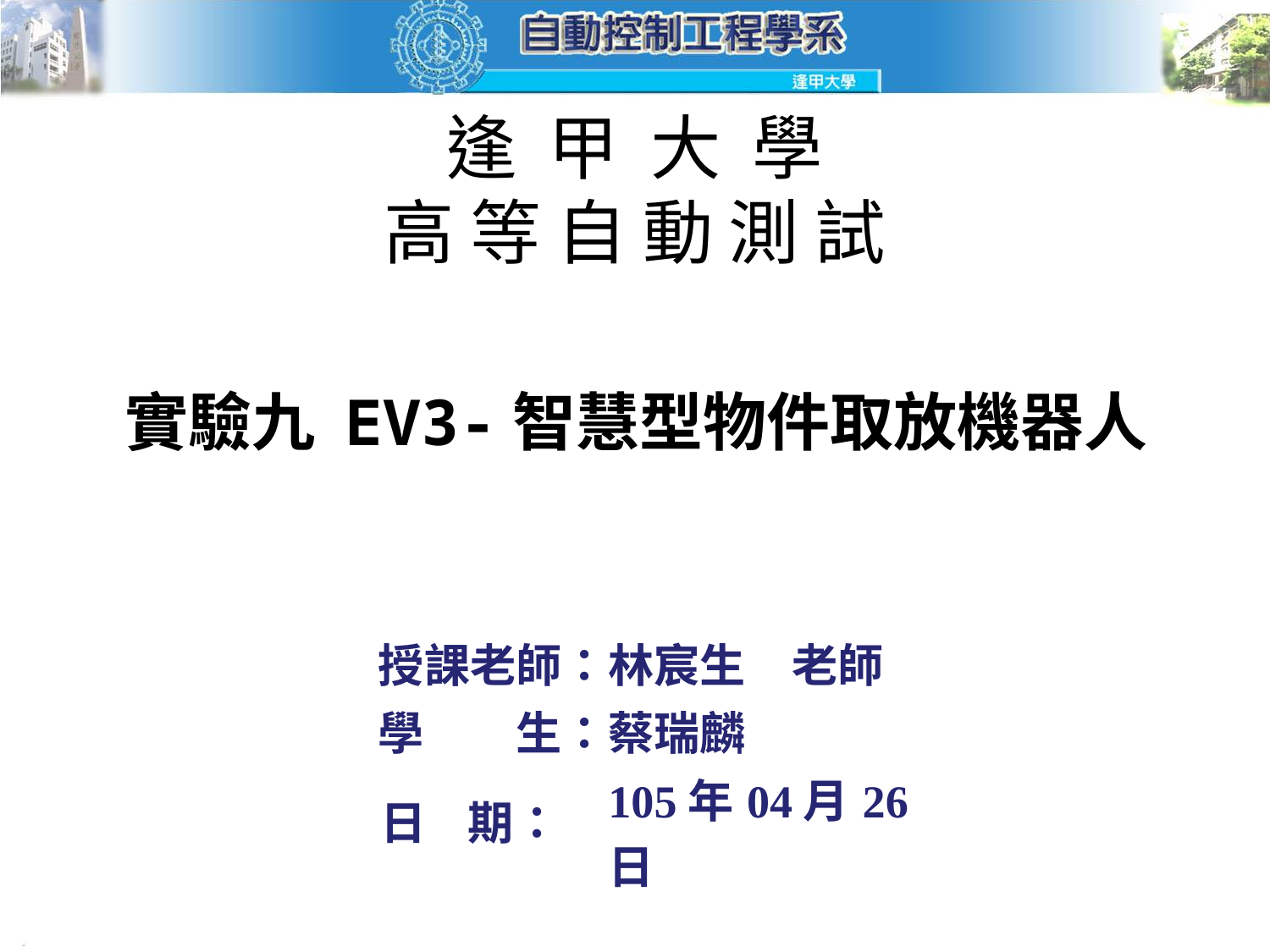

# 逢  甲  大  學 高 等 自 動 測 試
實驗九 EV3-智慧型物件取放機器人
| 授課老師： | 林宸生　老師 |
| --- | --- |
| 學　　生： | 蔡瑞麟 |
| 日 期： | 105年04月26日 |